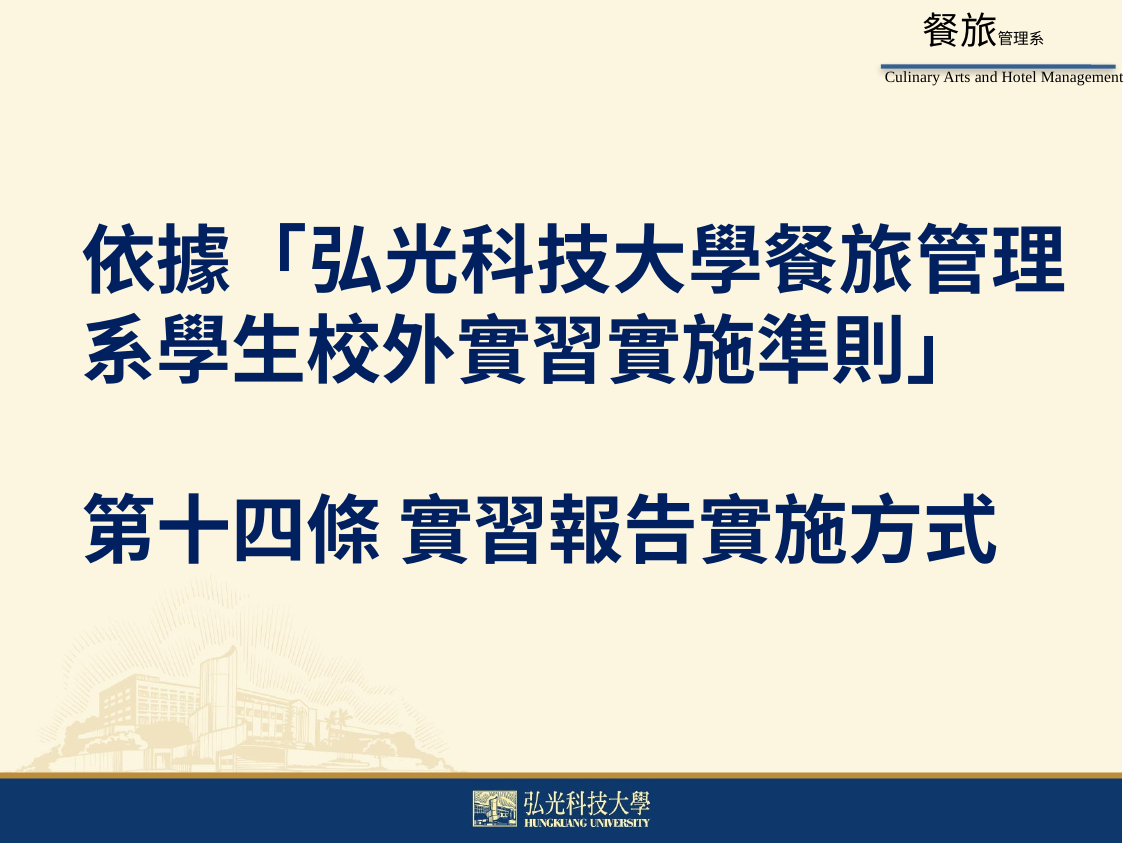

依據「弘光科技大學餐旅管理系學生校外實習實施準則」

第十四條 實習報告實施方式